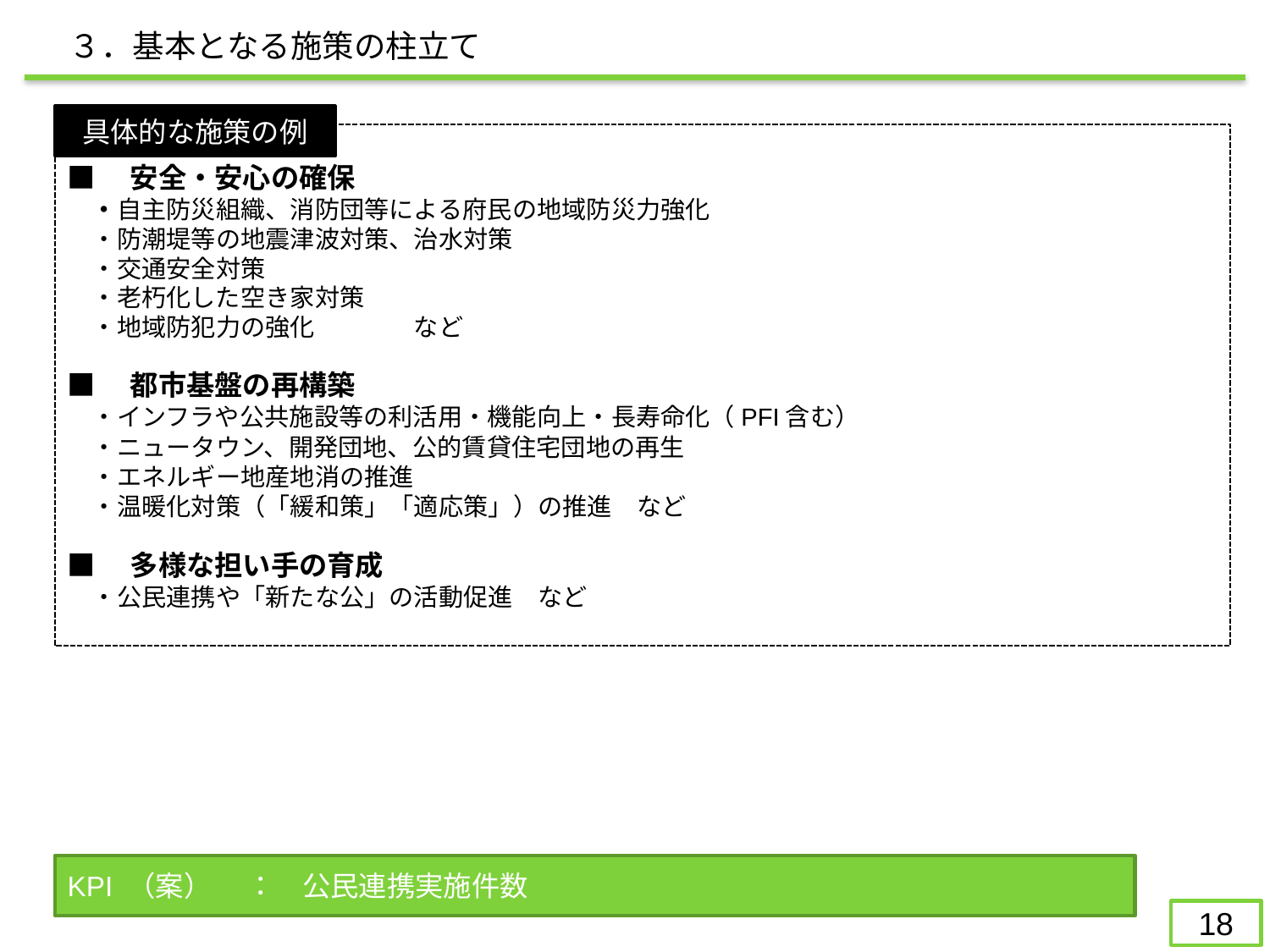

３．基本となる施策の柱立て
具体的な施策の例

■　安全・安心の確保
　・自主防災組織、消防団等による府民の地域防災力強化
　・防潮堤等の地震津波対策、治水対策
　・交通安全対策
　・老朽化した空き家対策
　・地域防犯力の強化　　　　など

■　都市基盤の再構築
　・インフラや公共施設等の利活用・機能向上・長寿命化（PFI含む）
　・ニュータウン、開発団地、公的賃貸住宅団地の再生
　・エネルギー地産地消の推進
　・温暖化対策（「緩和策」「適応策」）の推進　など

■　多様な担い手の育成
　・公民連携や「新たな公」の活動促進　など

KPI （案） 　：　公民連携実施件数
18